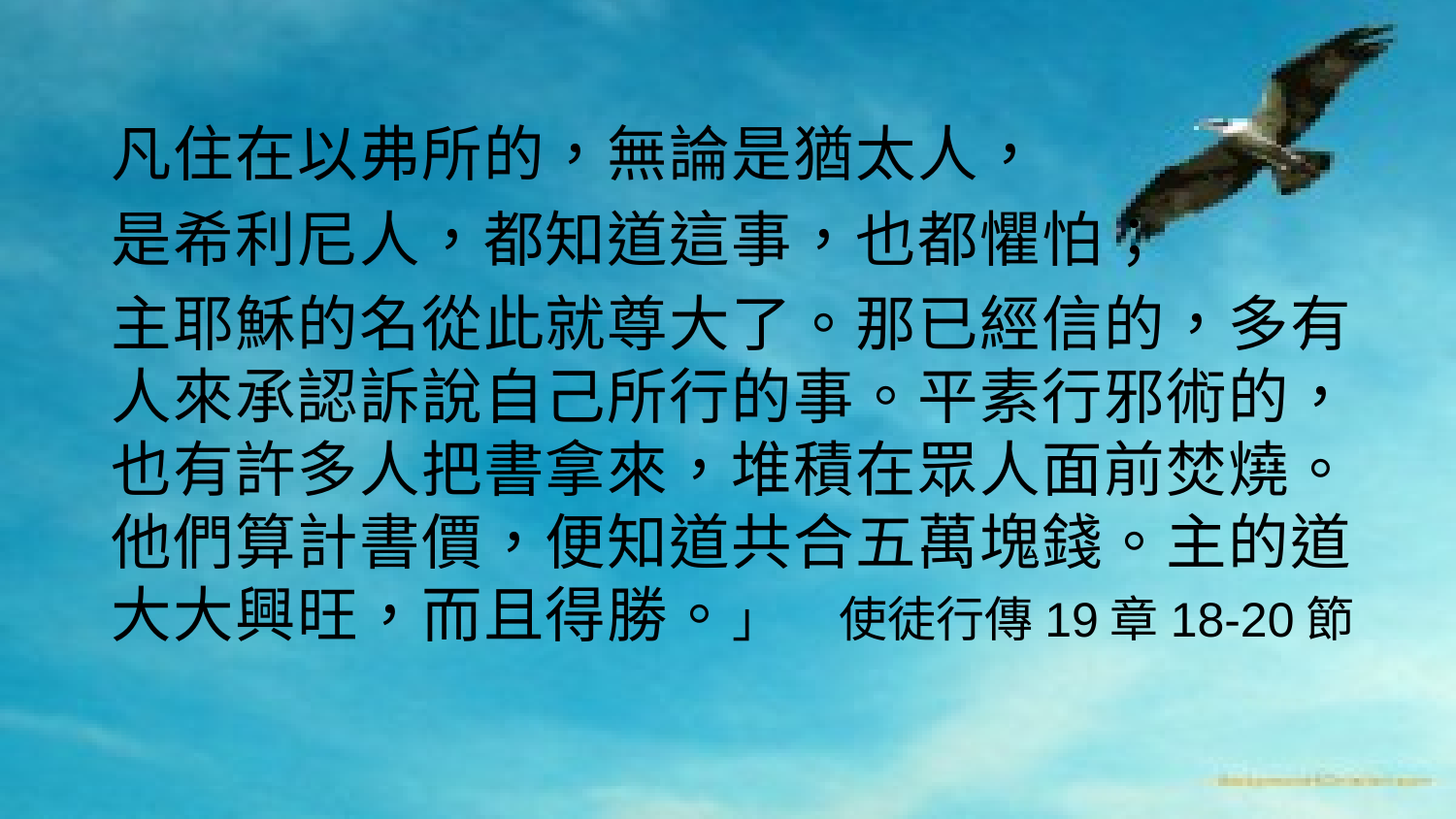

凡住在以弗所的，無論是猶太人，
是希利尼人，都知道這事，也都懼怕；
主耶穌的名從此就尊大了。那已經信的，多有人來承認訴說自己所行的事。平素行邪術的，也有許多人把書拿來，堆積在眾人面前焚燒。他們算計書價，便知道共合五萬塊錢。主的道大大興旺，而且得勝。」	使徒行傳19章18-20節